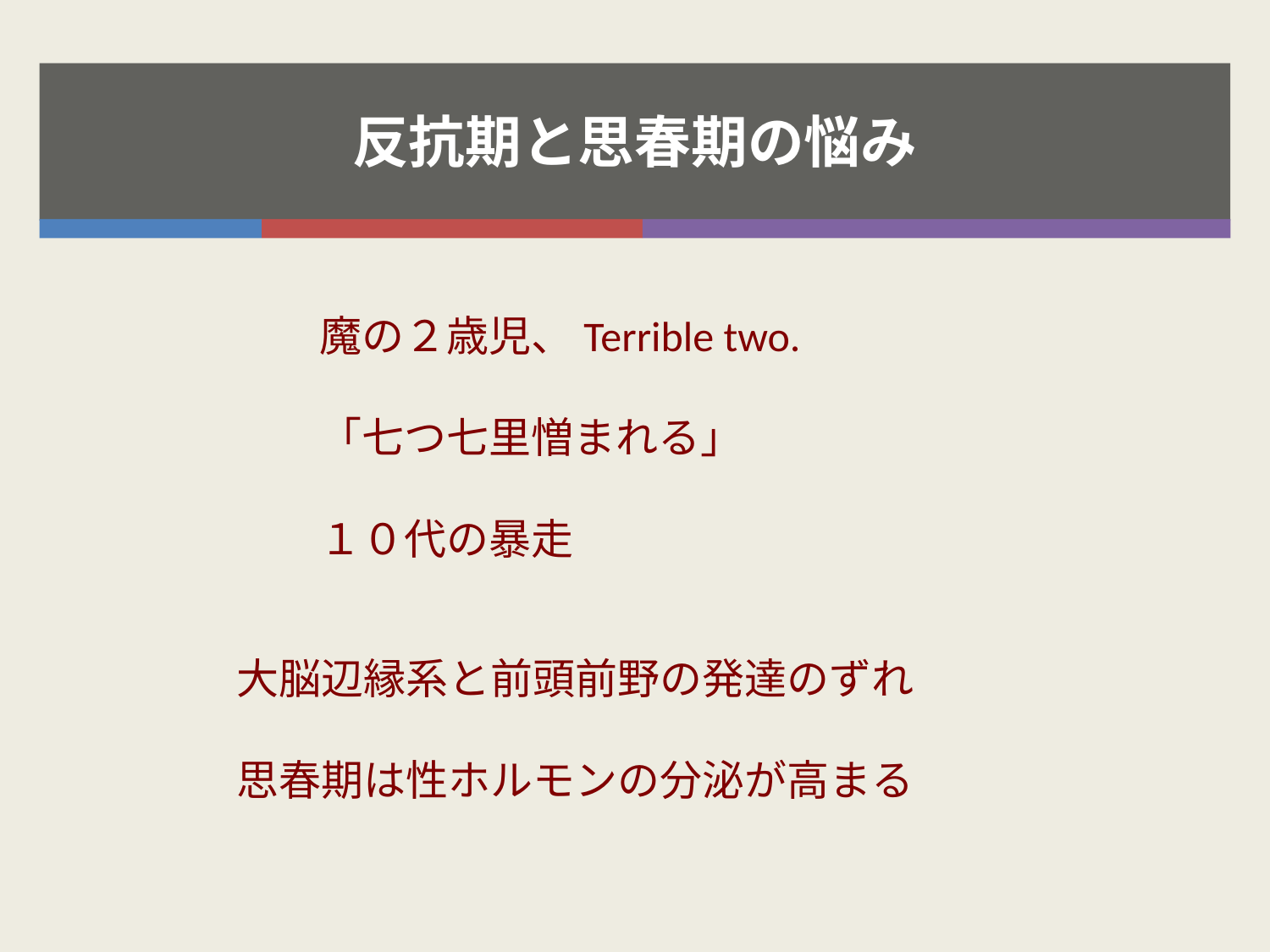

# 反抗期と思春期の悩み
魔の２歳児、Terrible two.
「七つ七里憎まれる」
１０代の暴走
大脳辺縁系と前頭前野の発達のずれ
思春期は性ホルモンの分泌が高まる